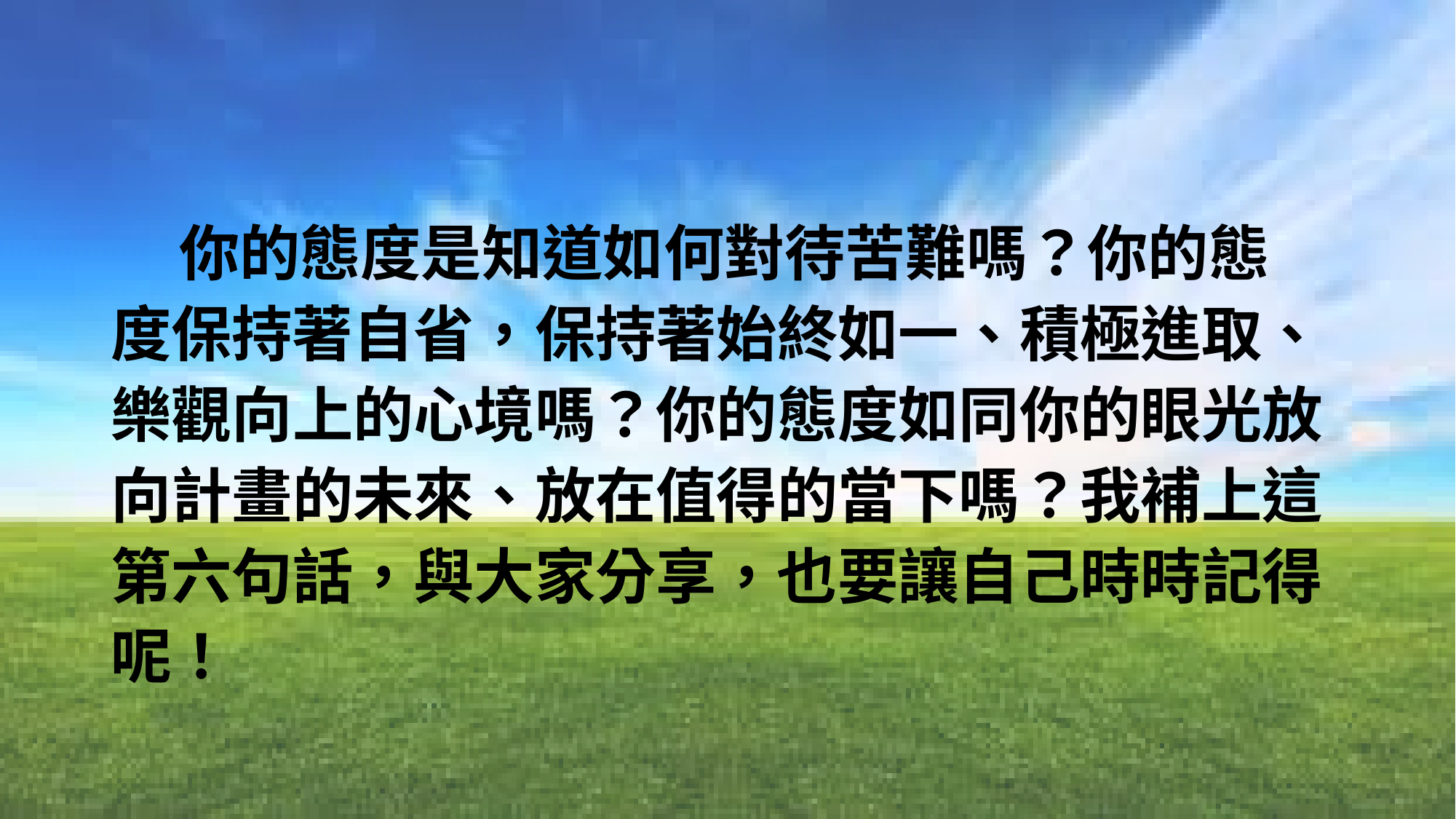

你的態度是知道如何對待苦難嗎？你的態
度保持著自省，保持著始終如一、積極進取、
樂觀向上的心境嗎？你的態度如同你的眼光放
向計畫的未來、放在值得的當下嗎？我補上這
第六句話，與大家分享，也要讓自己時時記得
呢！